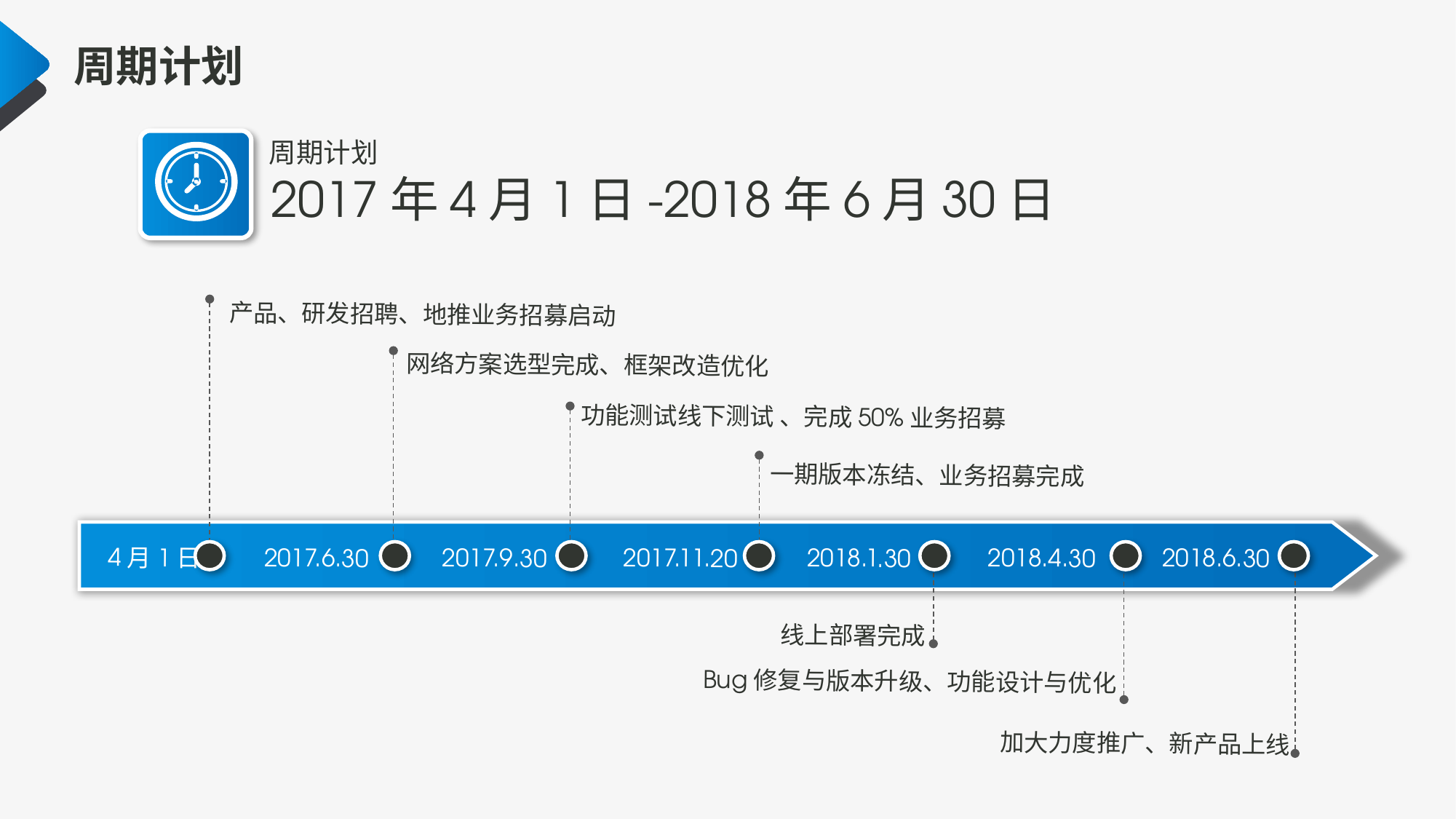

周期计划

周期计划

2017年4月1日-2018年6月30日
产品、研发招聘、地推业务招募启动
网络方案选型完成、框架改造优化
功能测试线下测试 、完成50%业务招募
一期版本冻结、业务招募完成

4月1日
2017.6.30
2017.9.30
2017.11.20
2018.1.30
2018.4.30
2018.6.30

线上部署完成
Bug修复与版本升级、功能设计与优化
加大力度推广、新产品上线